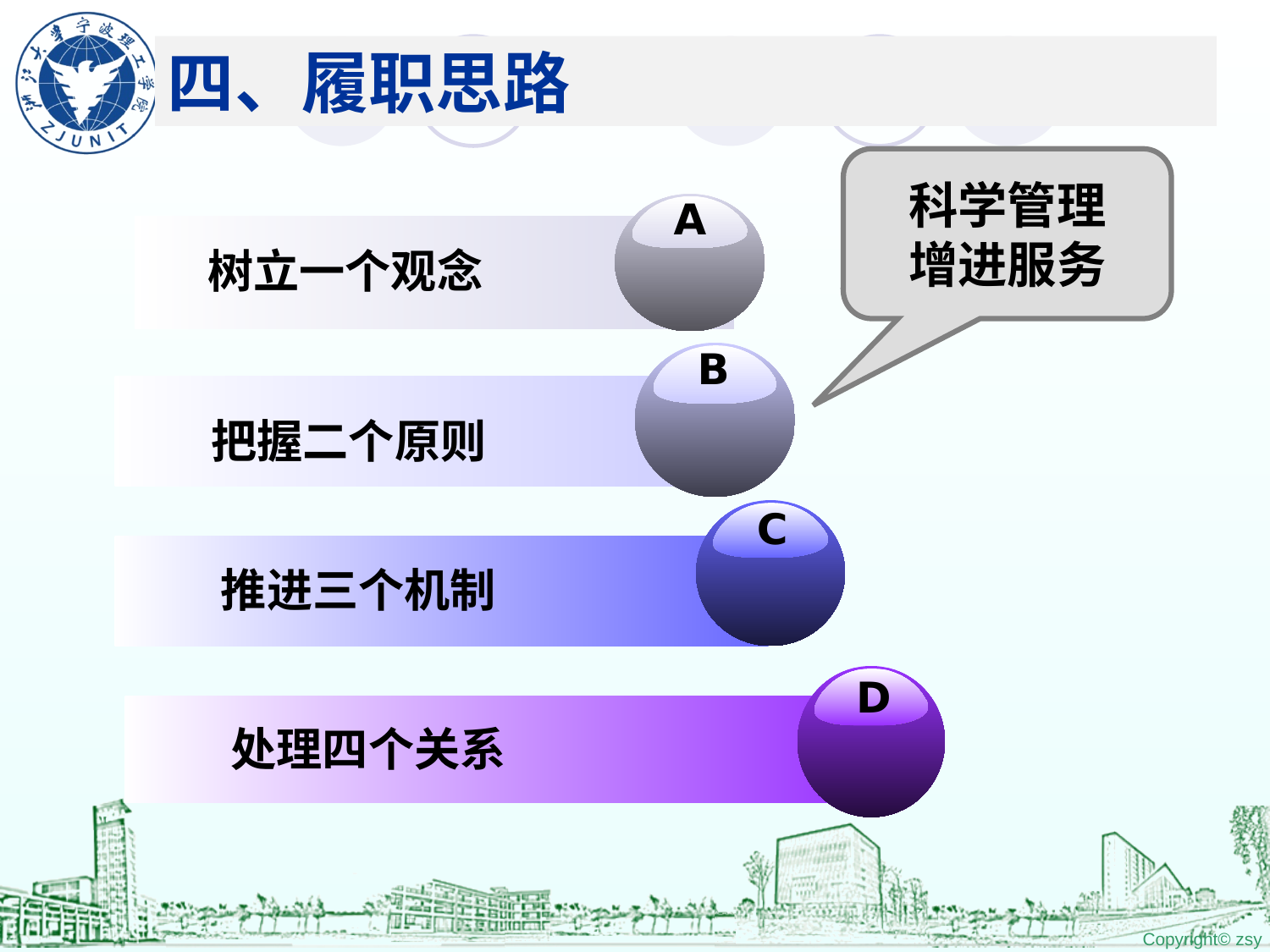

# 四、履职思路
四、履职思路
科学管理
增进服务

A

A

A

树立一个观念
B

把握二个原则
C

推进三个机制
D

处理四个关系